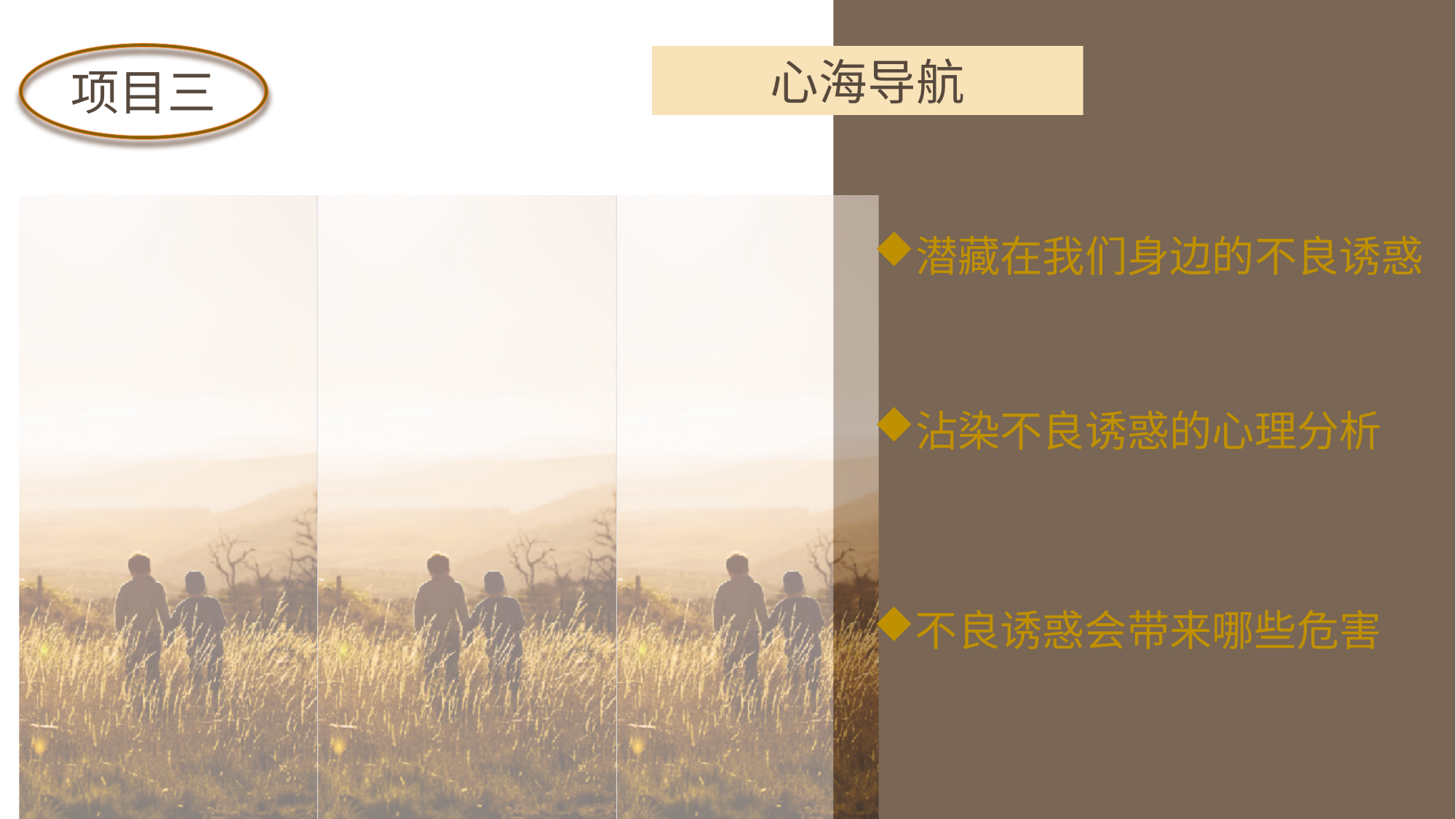

项目三
心海导航

潜藏在我们身边的不良诱惑
沾染不良诱惑的心理分析

不良诱惑会带来哪些危害